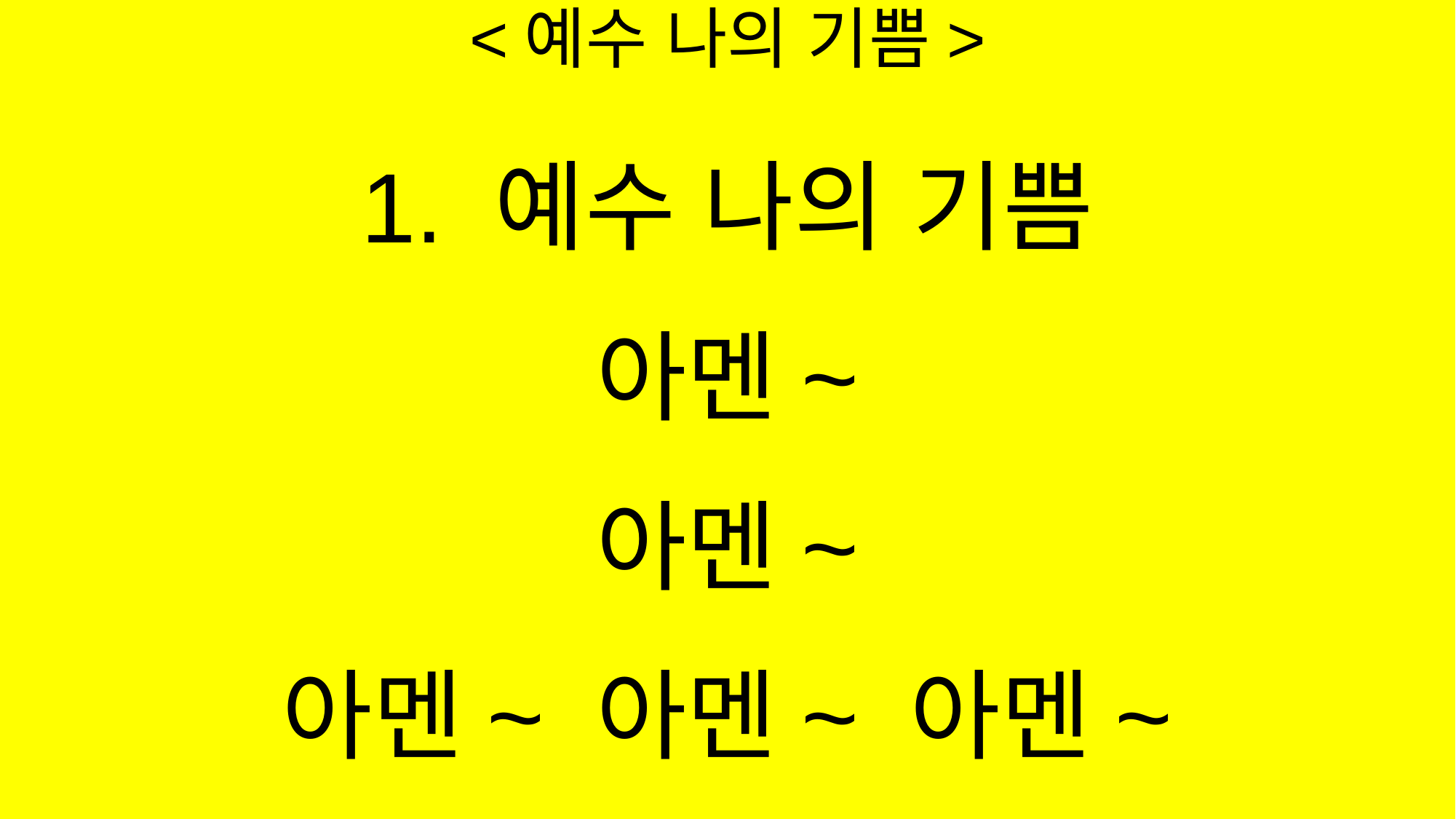

# <예수 나의 기쁨>
1. 예수 나의 기쁨

아멘~

아멘~

아멘~ 아멘~ 아멘~